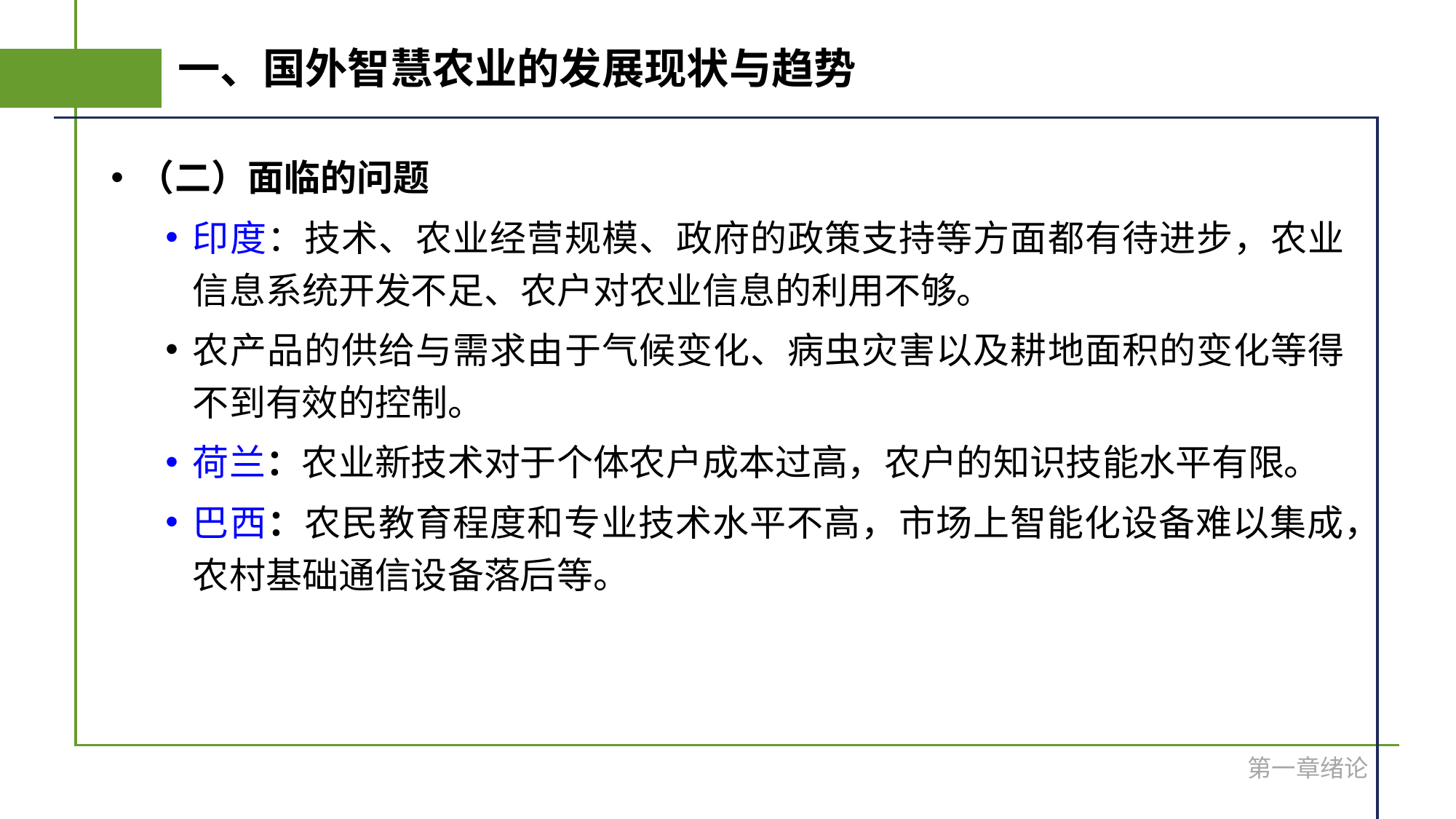

# 一、国外智慧农业的发展现状与趋势
（二）面临的问题
印度：技术、农业经营规模、政府的政策支持等方面都有待进步，农业信息系统开发不足、农户对农业信息的利用不够。
农产品的供给与需求由于气候变化、病虫灾害以及耕地面积的变化等得不到有效的控制。
荷兰：农业新技术对于个体农户成本过高，农户的知识技能水平有限。
巴西：农民教育程度和专业技术水平不高，市场上智能化设备难以集成，农村基础通信设备落后等。
第一章绪论